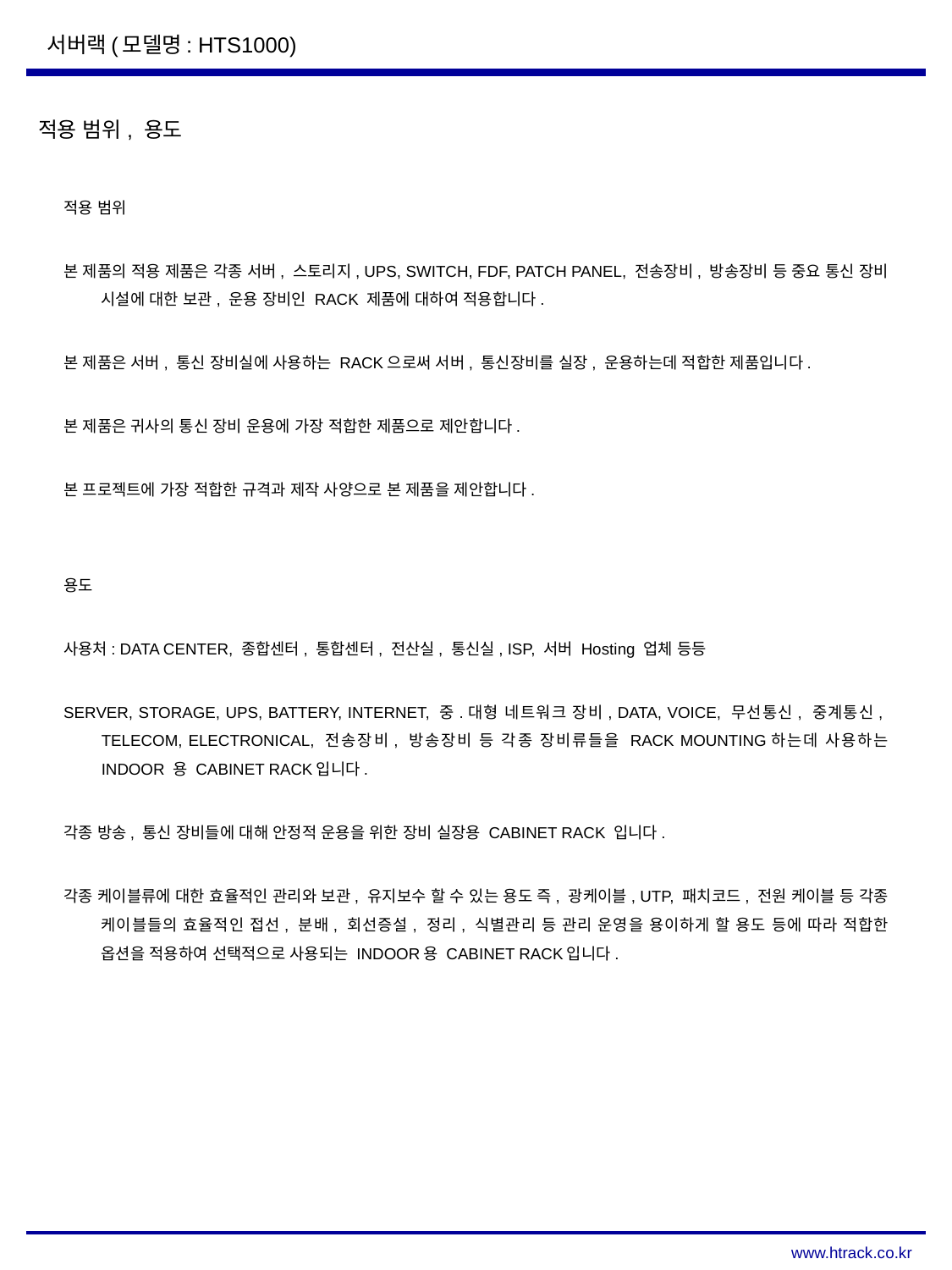

서버랙(모델명: HTS1000)
적용 범위, 용도
적용 범위

본 제품의 적용 제품은 각종 서버, 스토리지, UPS, SWITCH, FDF, PATCH PANEL, 전송장비, 방송장비 등 중요 통신 장비 시설에 대한 보관, 운용 장비인 RACK 제품에 대하여 적용합니다.

본 제품은 서버, 통신 장비실에 사용하는 RACK으로써 서버, 통신장비를 실장, 운용하는데 적합한 제품입니다.

본 제품은 귀사의 통신 장비 운용에 가장 적합한 제품으로 제안합니다.

본 프로젝트에 가장 적합한 규격과 제작 사양으로 본 제품을 제안합니다.

용도

사용처: DATA CENTER, 종합센터, 통합센터, 전산실, 통신실, ISP, 서버 Hosting 업체 등등

SERVER, STORAGE, UPS, BATTERY, INTERNET, 중.대형 네트워크 장비, DATA, VOICE, 무선통신, 중계통신,  TELECOM, ELECTRONICAL, 전송장비, 방송장비 등 각종 장비류들을 RACK MOUNTING하는데 사용하는 INDOOR 용 CABINET RACK입니다.

각종 방송, 통신 장비들에 대해 안정적 운용을 위한 장비 실장용 CABINET RACK 입니다.

각종 케이블류에 대한 효율적인 관리와 보관, 유지보수 할 수 있는 용도 즉, 광케이블, UTP, 패치코드, 전원 케이블 등 각종 케이블들의 효율적인 접선, 분배, 회선증설, 정리, 식별관리 등 관리 운영을 용이하게 할 용도 등에 따라 적합한 옵션을 적용하여 선택적으로 사용되는 INDOOR용 CABINET RACK입니다.

www.htrack.co.kr